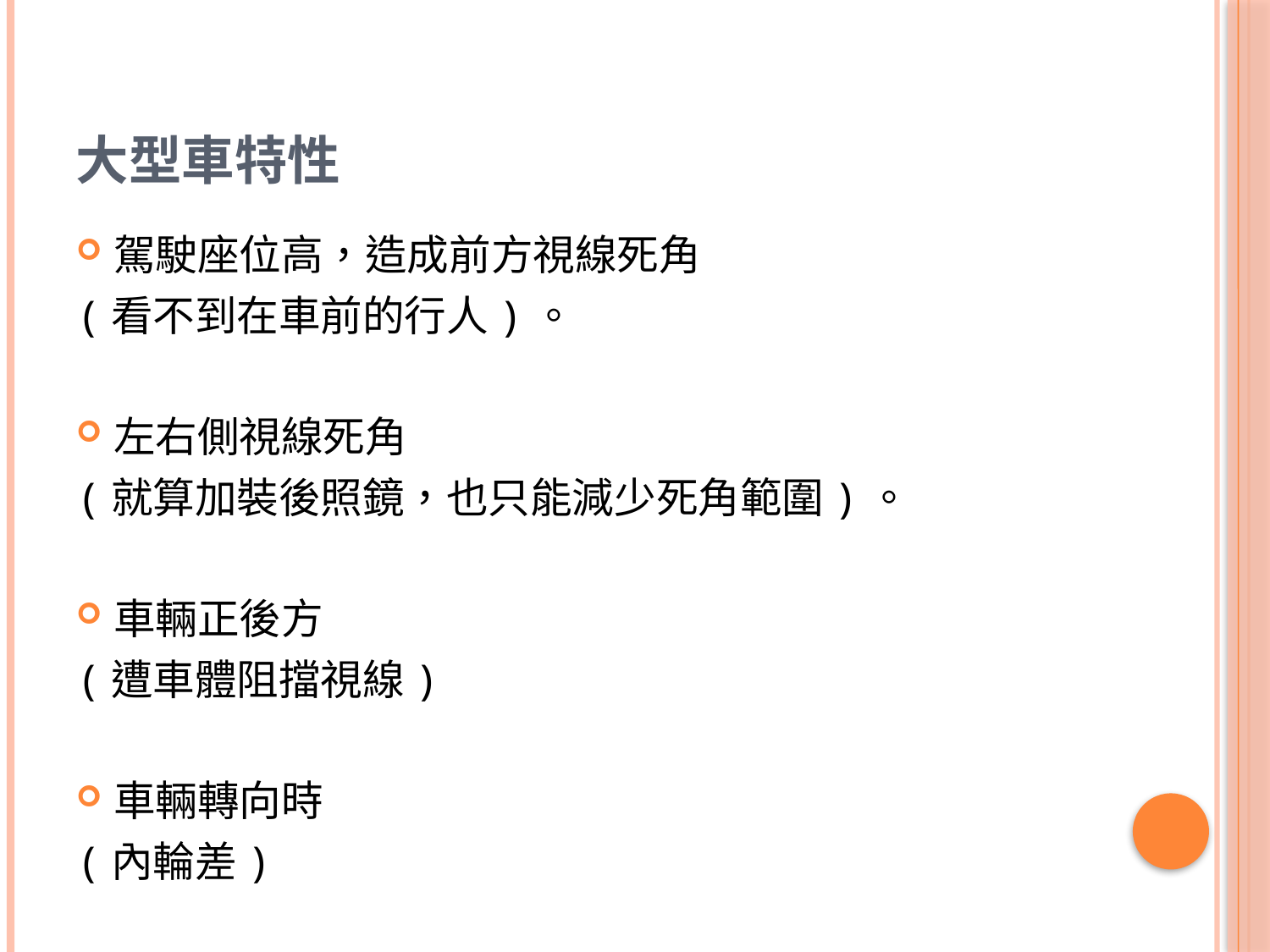

# 大型車特性
駕駛座位高，造成前方視線死角
(看不到在車前的行人)。

左右側視線死角
(就算加裝後照鏡，也只能減少死角範圍)。

車輛正後方
(遭車體阻擋視線)

車輛轉向時
(內輪差)